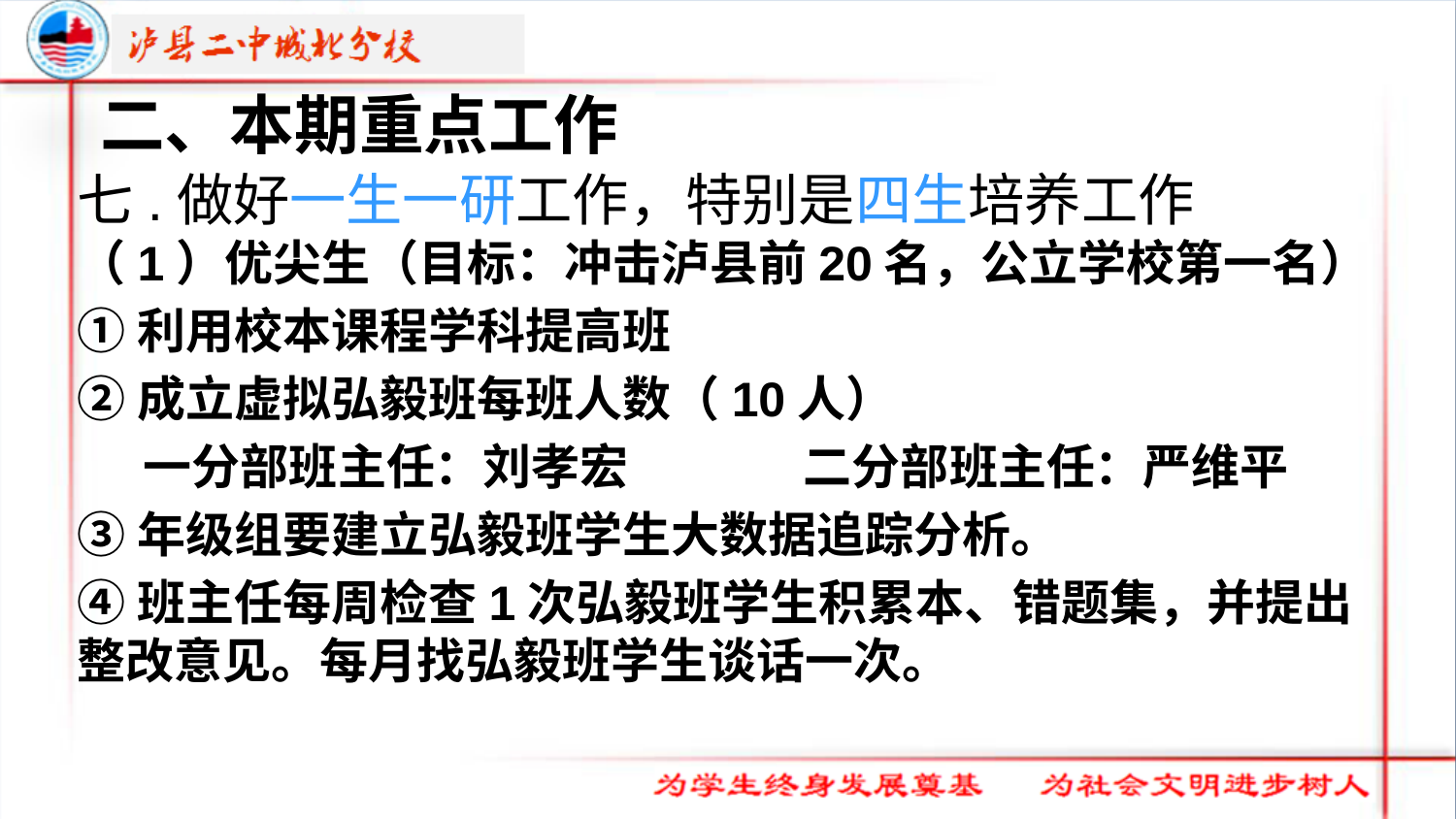

二、本期重点工作
七.做好一生一研工作，特别是四生培养工作
（1）优尖生（目标：冲击泸县前20名，公立学校第一名）
①利用校本课程学科提高班
②成立虚拟弘毅班每班人数（10人）
     一分部班主任：刘孝宏                二分部班主任：严维平
③年级组要建立弘毅班学生大数据追踪分析。
④班主任每周检查1次弘毅班学生积累本、错题集，并提出整改意见。每月找弘毅班学生谈话一次。